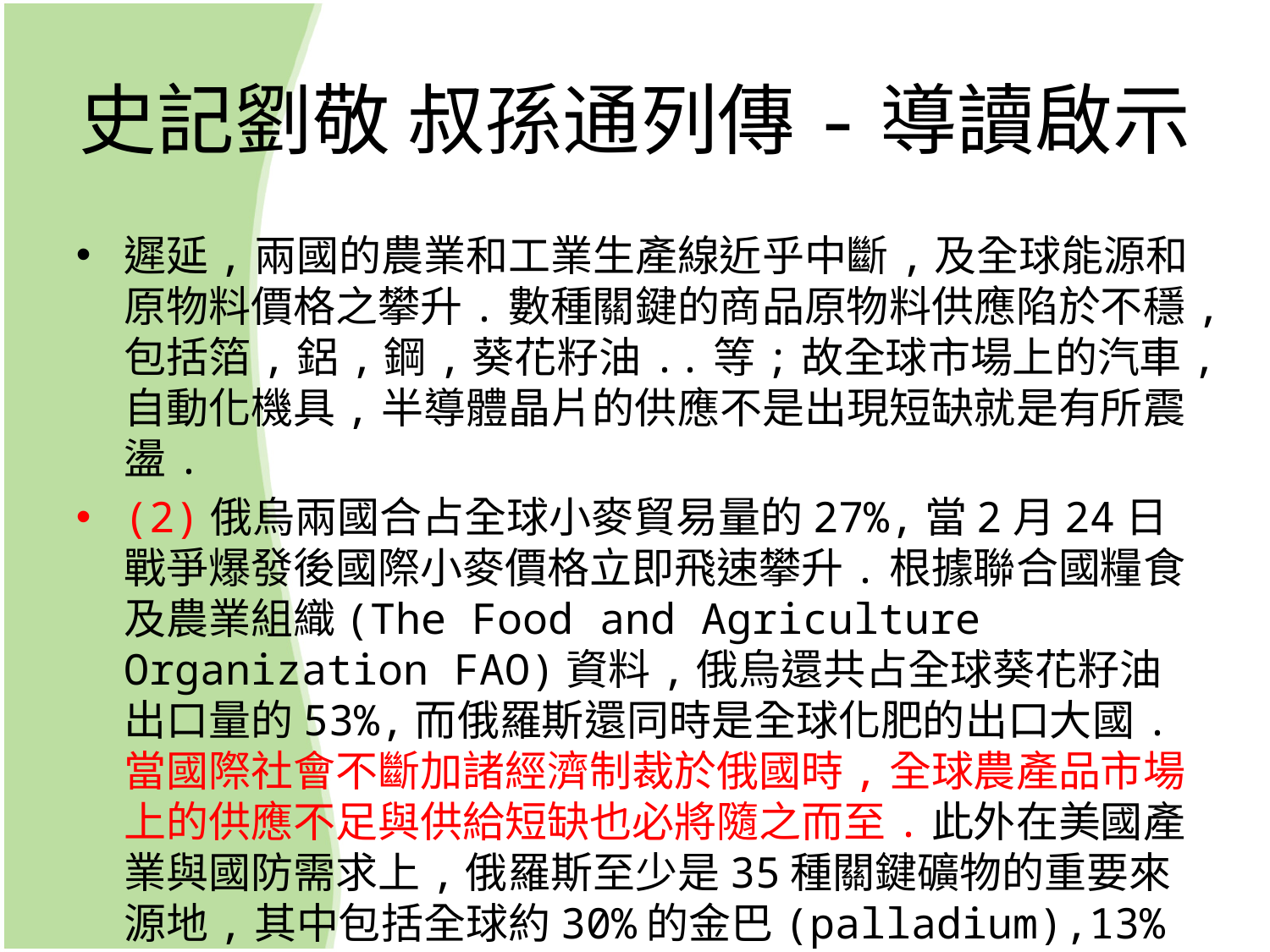

# 史記劉敬 叔孫通列傳-導讀啟示
遲延,兩國的農業和工業生產線近乎中斷,及全球能源和 原物料價格之攀升.數種關鍵的商品原物料供應陷於不穩,包括箔,鋁,鋼,葵花籽油..等;故全球市場上的汽車,自動化機具,半導體晶片的供應不是出現短缺就是有所震盪.
(2)俄烏兩國合占全球小麥貿易量的27%,當2月24日戰爭爆發後國際小麥價格立即飛速攀升.根據聯合國糧食及農業組織(The Food and Agriculture Organization FAO)資料,俄烏還共占全球葵花籽油出口量的53%,而俄羅斯還同時是全球化肥的出口大國.當國際社會不斷加諸經濟制裁於俄國時,全球農產品市場上的供應不足與供給短缺也必將隨之而至.此外在美國產業與國防需求上,俄羅斯至少是35種關鍵礦物的重要來源地,其中包括全球約30%的金巴(palladium),13%的金太(titanium)和11%的鎳(nickel).